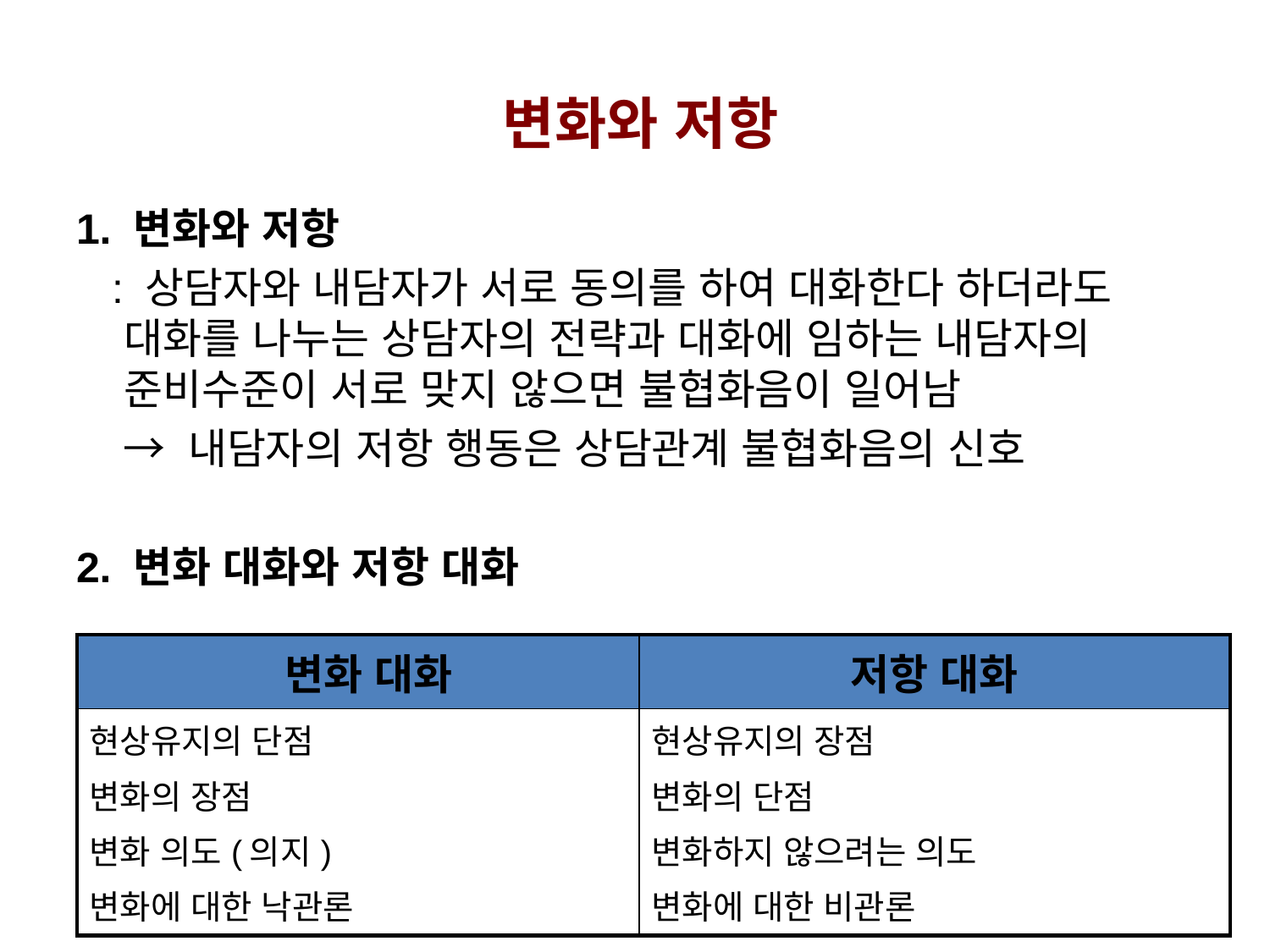

변화와 저항
1. 변화와 저항
   : 상담자와 내담자가 서로 동의를 하여 대화한다 하더라도 대화를 나누는 상담자의 전략과 대화에 임하는 내담자의 준비수준이 서로 맞지 않으면 불협화음이 일어남
    → 내담자의 저항 행동은 상담관계 불협화음의 신호

2. 변화 대화와 저항 대화

| 변화 대화 | 저항 대화 |
| --- | --- |
| 현상유지의 단점 변화의 장점 변화 의도(의지) 변화에 대한 낙관론 | 현상유지의 장점 변화의 단점 변화하지 않으려는 의도 변화에 대한 비관론 |